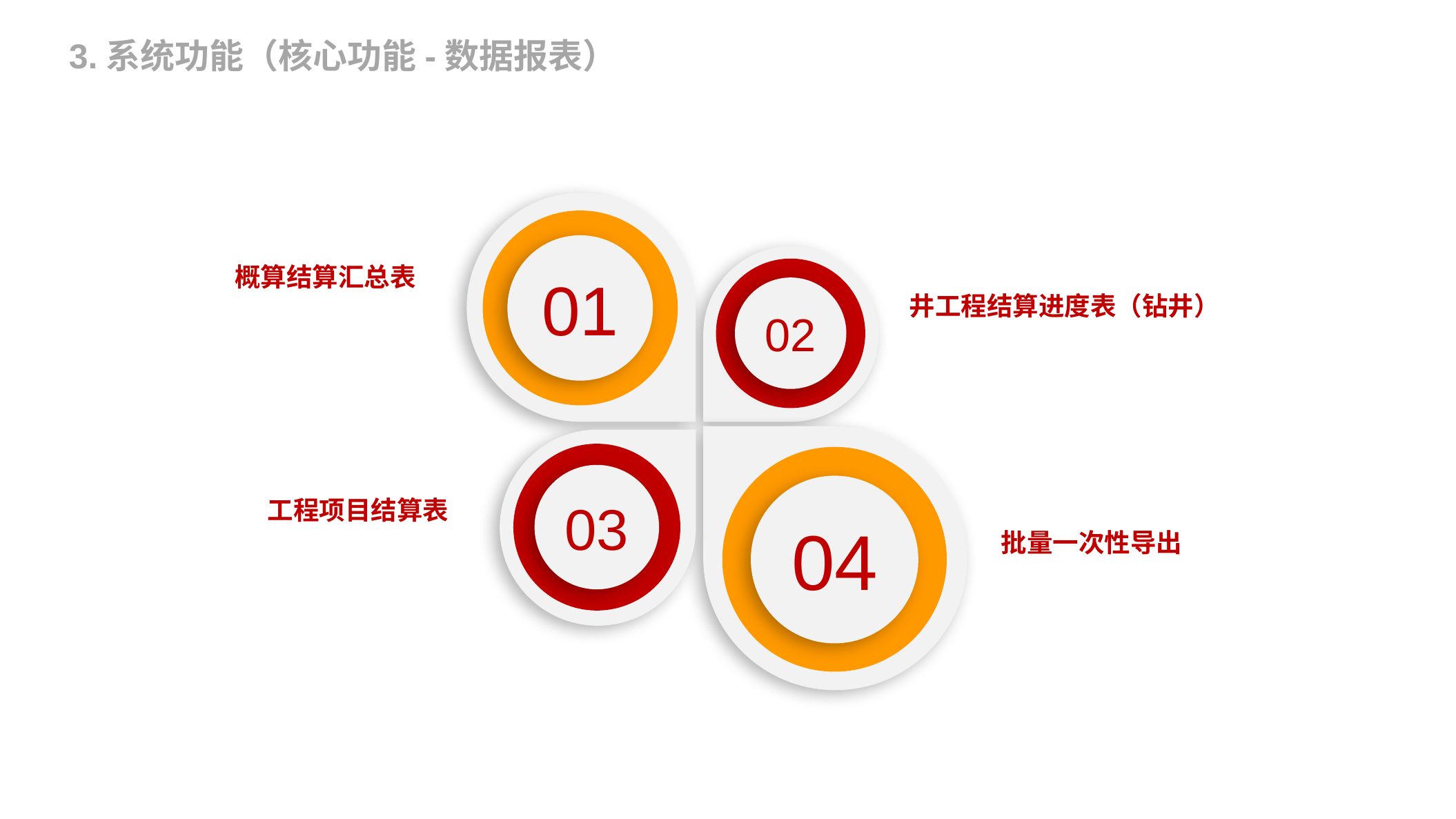

3.系统功能（核心功能-数据报表）

01

02
概算结算汇总表
井工程结算进度表（钻井）

04

03
工程项目结算表
批量一次性导出